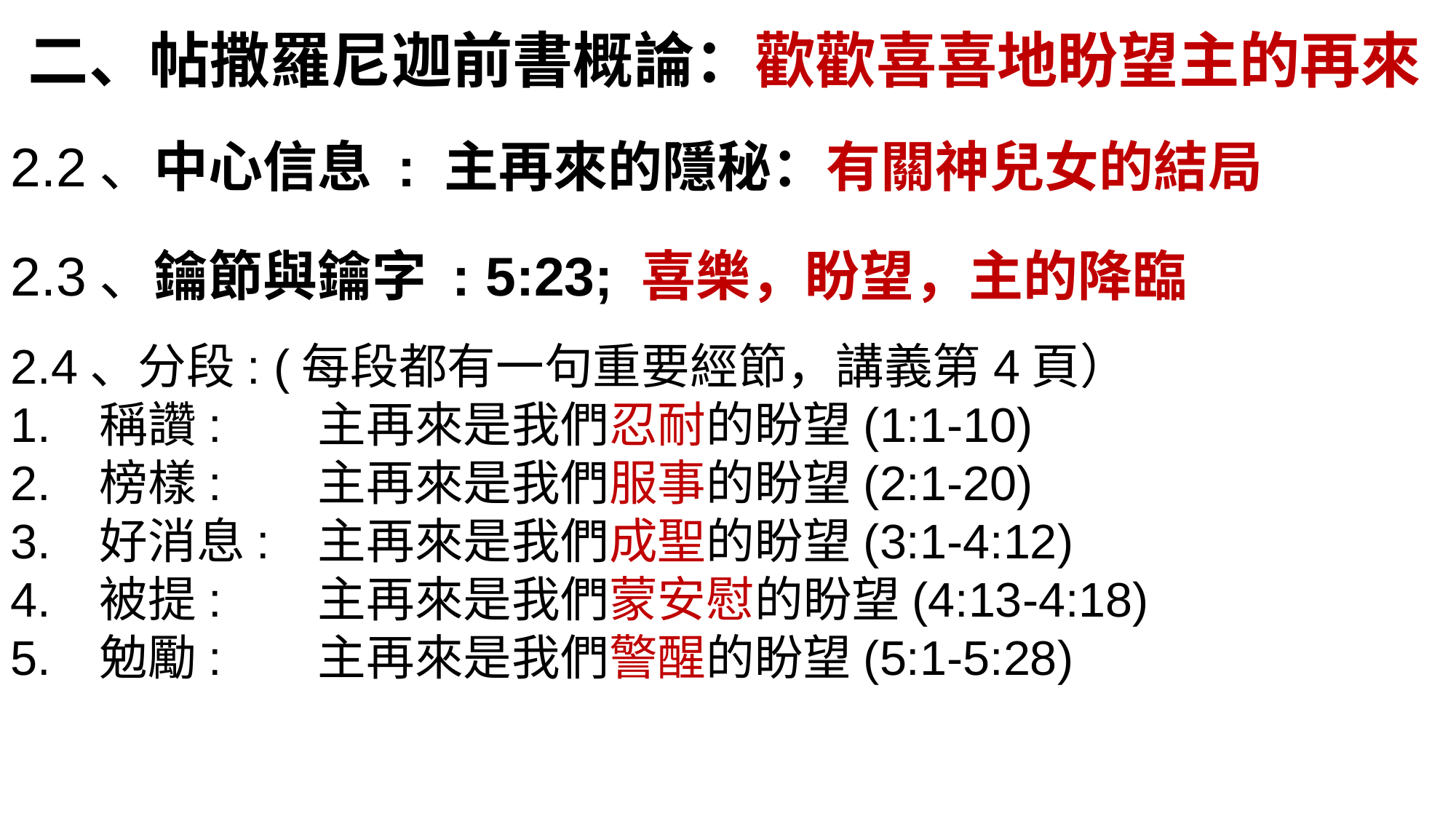

二、帖撒羅尼迦前書概論：歡歡喜喜地盼望主的再來
2.2、中心信息 : 主再來的隱秘：有關神兒女的結局
2.3、鑰節與鑰字 : 5:23; 喜樂，盼望，主的降臨
2.4、分段: (每段都有一句重要經節，講義第4頁）
稱讚:	主再來是我們忍耐的盼望(1:1-10)
榜樣:	主再來是我們服事的盼望(2:1-20)
好消息:	主再來是我們成聖的盼望(3:1-4:12)
被提:	主再來是我們蒙安慰的盼望(4:13-4:18)
勉勵:	主再來是我們警醒的盼望(5:1-5:28)